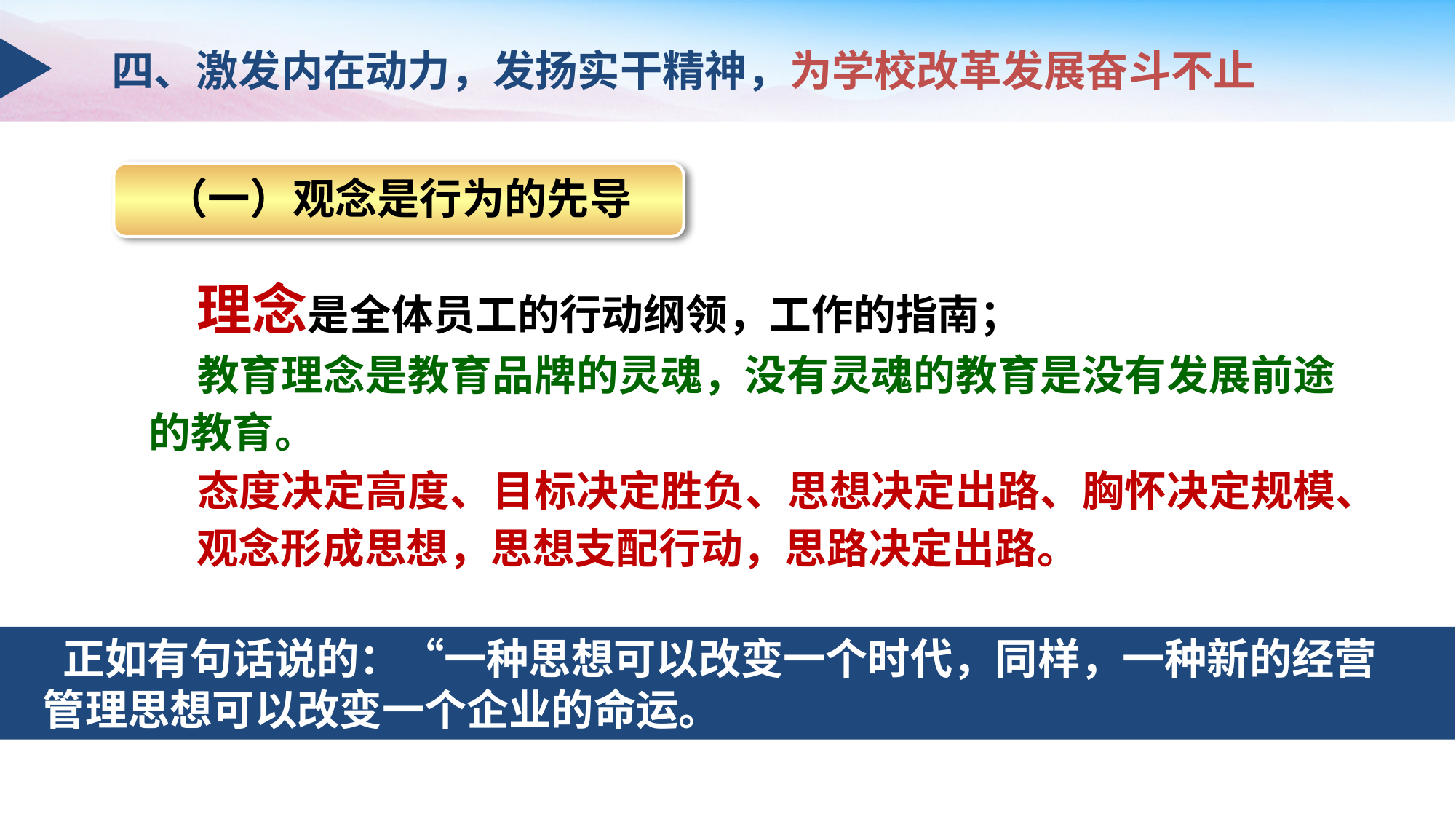

四、激发内在动力，发扬实干精神，为学校改革发展奋斗不止
（一）观念是行为的先导
    理念是全体员工的行动纲领，工作的指南；
    教育理念是教育品牌的灵魂，没有灵魂的教育是没有发展前途的教育。
    态度决定高度、目标决定胜负、思想决定出路、胸怀决定规模、
    观念形成思想，思想支配行动，思路决定出路。
 正如有句话说的：“一种思想可以改变一个时代，同样，一种新的经营管理思想可以改变一个企业的命运。